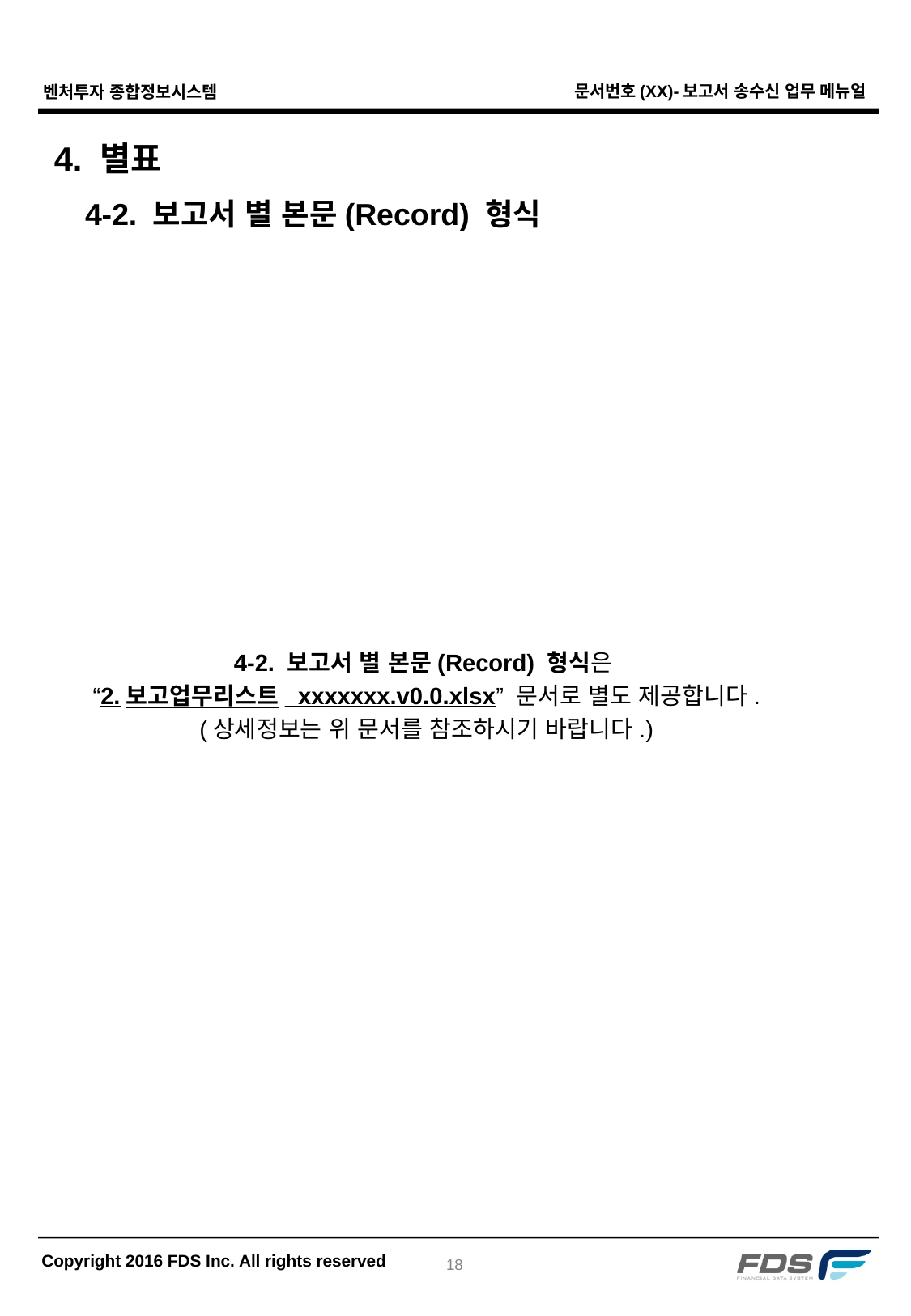

# 4. 별표
4-2. 보고서 별 본문(Record) 형식
4-2. 보고서 별 본문(Record) 형식은
“2.보고업무리스트_xxxxxxx.v0.0.xlsx” 문서로 별도 제공합니다.
(상세정보는 위 문서를 참조하시기 바랍니다.)
18